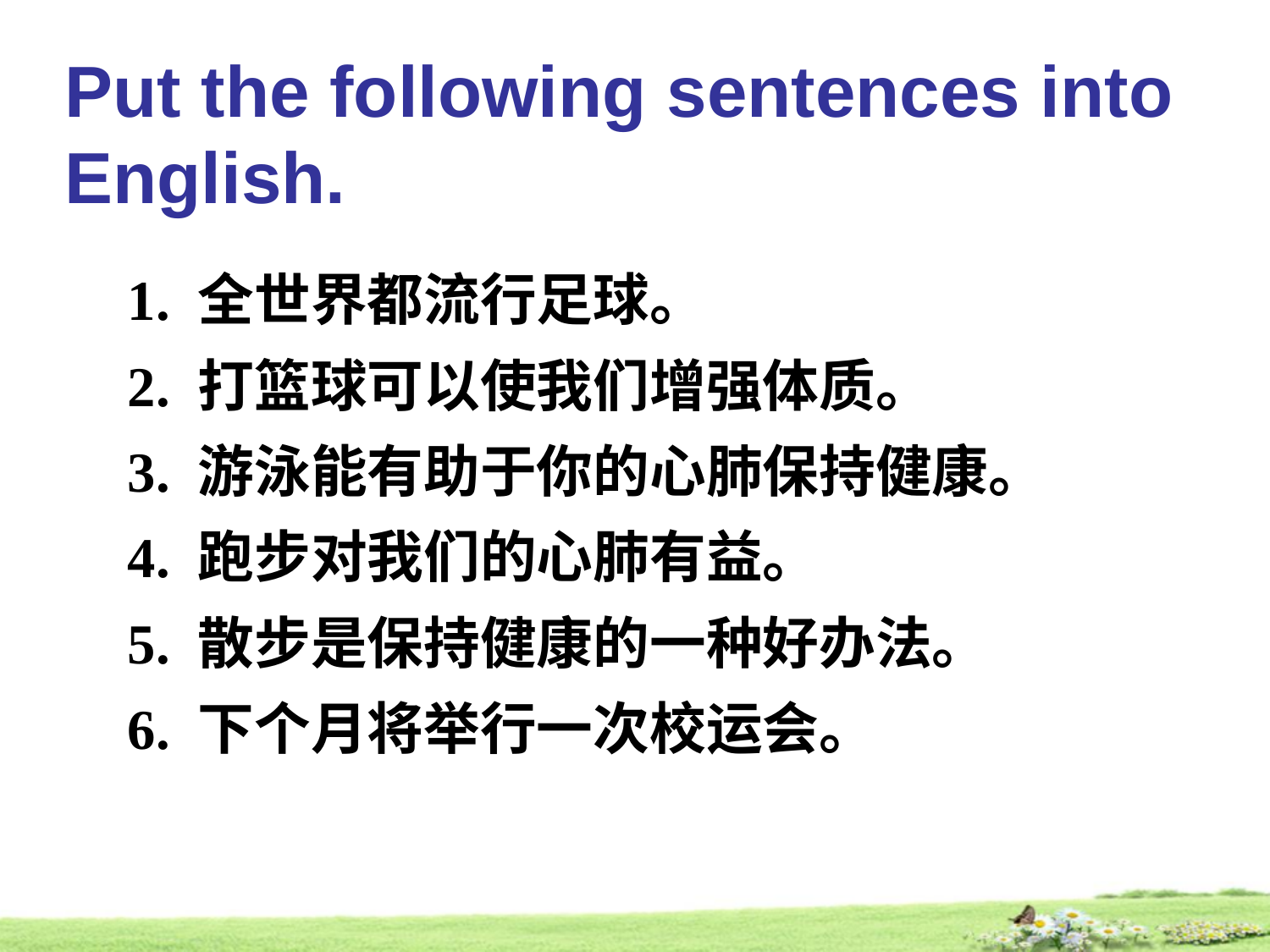

Put the following sentences into English.
1. 全世界都流行足球。
2. 打篮球可以使我们增强体质。
3. 游泳能有助于你的心肺保持健康。
4. 跑步对我们的心肺有益。
5. 散步是保持健康的一种好办法。
6. 下个月将举行一次校运会。